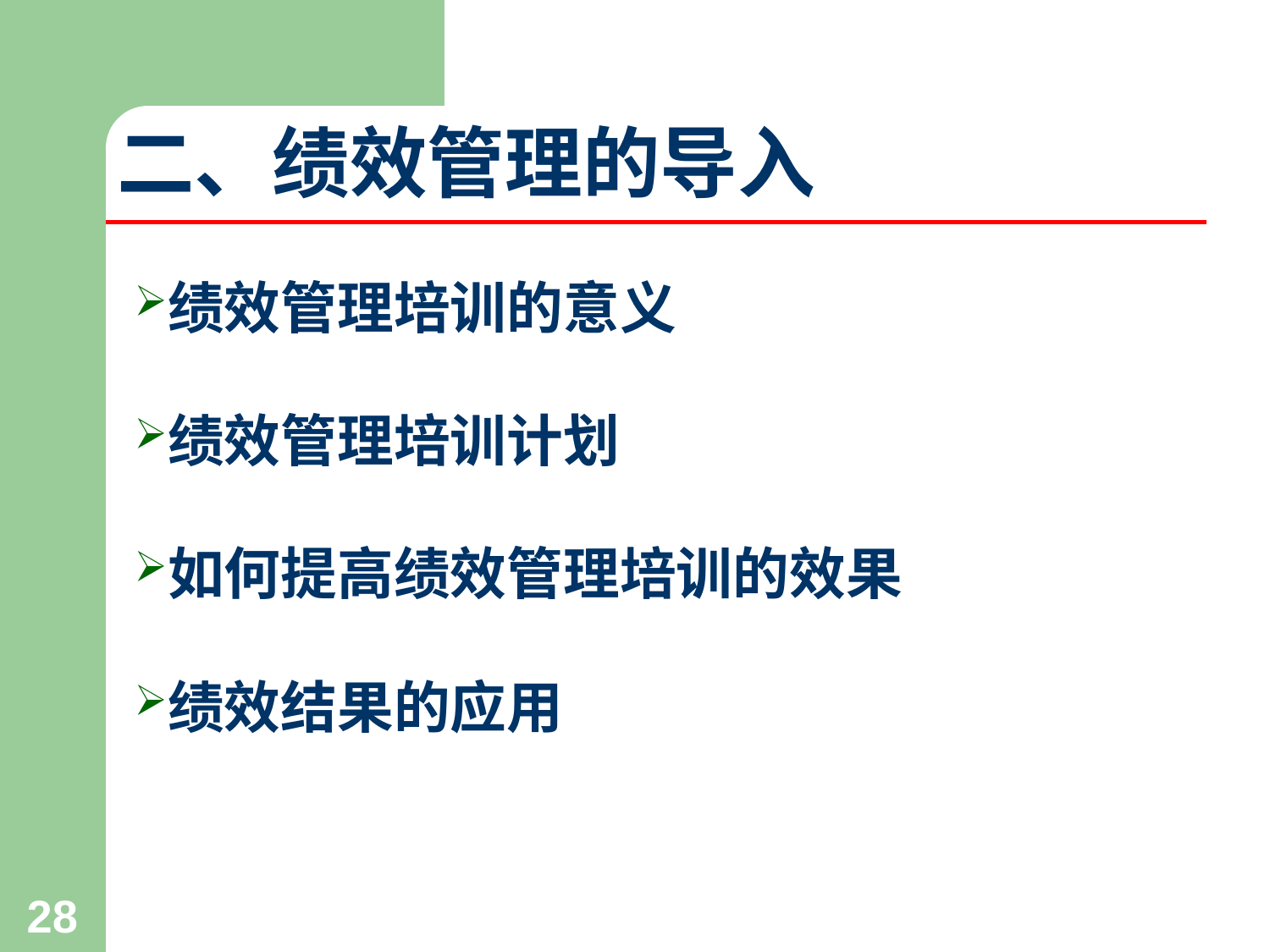

二、绩效管理的导入
绩效管理培训的意义
绩效管理培训计划
如何提高绩效管理培训的效果
绩效结果的应用
# 28